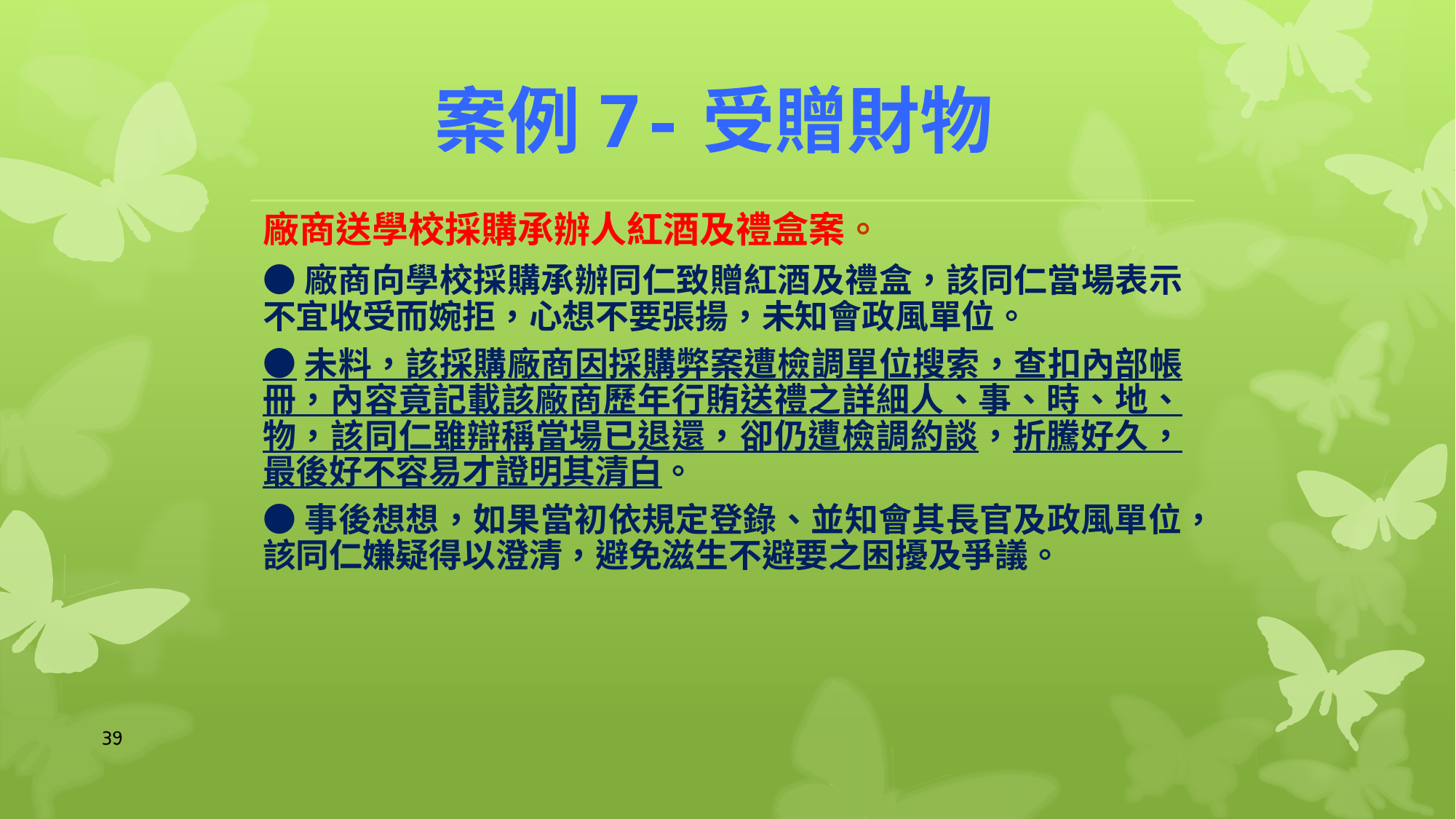

# 案例7-受贈財物
廠商送學校採購承辦人紅酒及禮盒案。
●廠商向學校採購承辦同仁致贈紅酒及禮盒，該同仁當場表示不宜收受而婉拒，心想不要張揚，未知會政風單位。
●未料，該採購廠商因採購弊案遭檢調單位搜索，查扣內部帳冊，內容竟記載該廠商歷年行賄送禮之詳細人、事、時、地、物，該同仁雖辯稱當場已退還，卻仍遭檢調約談，折騰好久，最後好不容易才證明其清白。
●事後想想，如果當初依規定登錄、並知會其長官及政風單位，該同仁嫌疑得以澄清，避免滋生不避要之困擾及爭議。
39